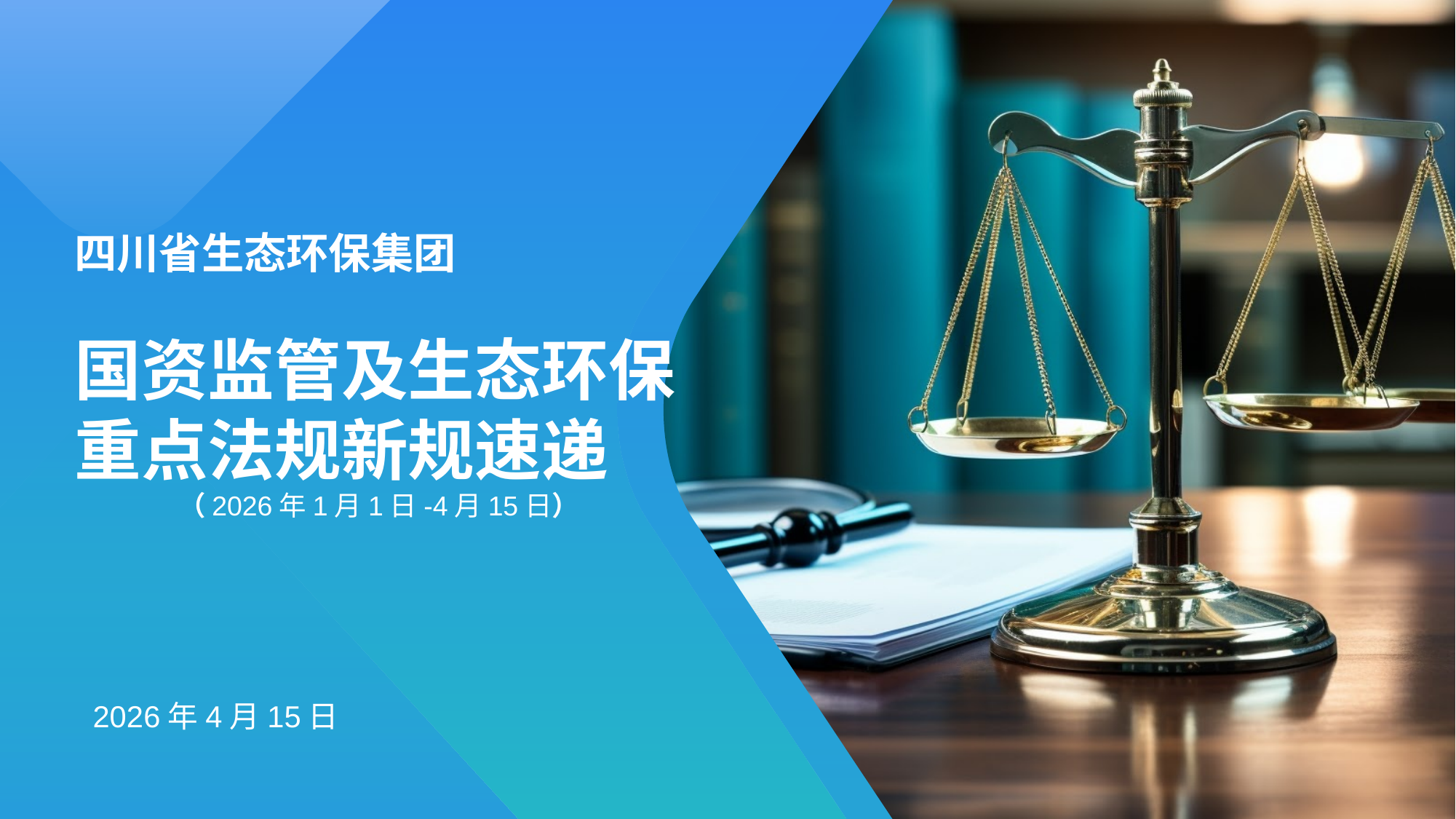

四川省生态环保集团

国资监管及生态环保重点法规新规速递
（2026年1月1日-4月15日）
2026年4月15日